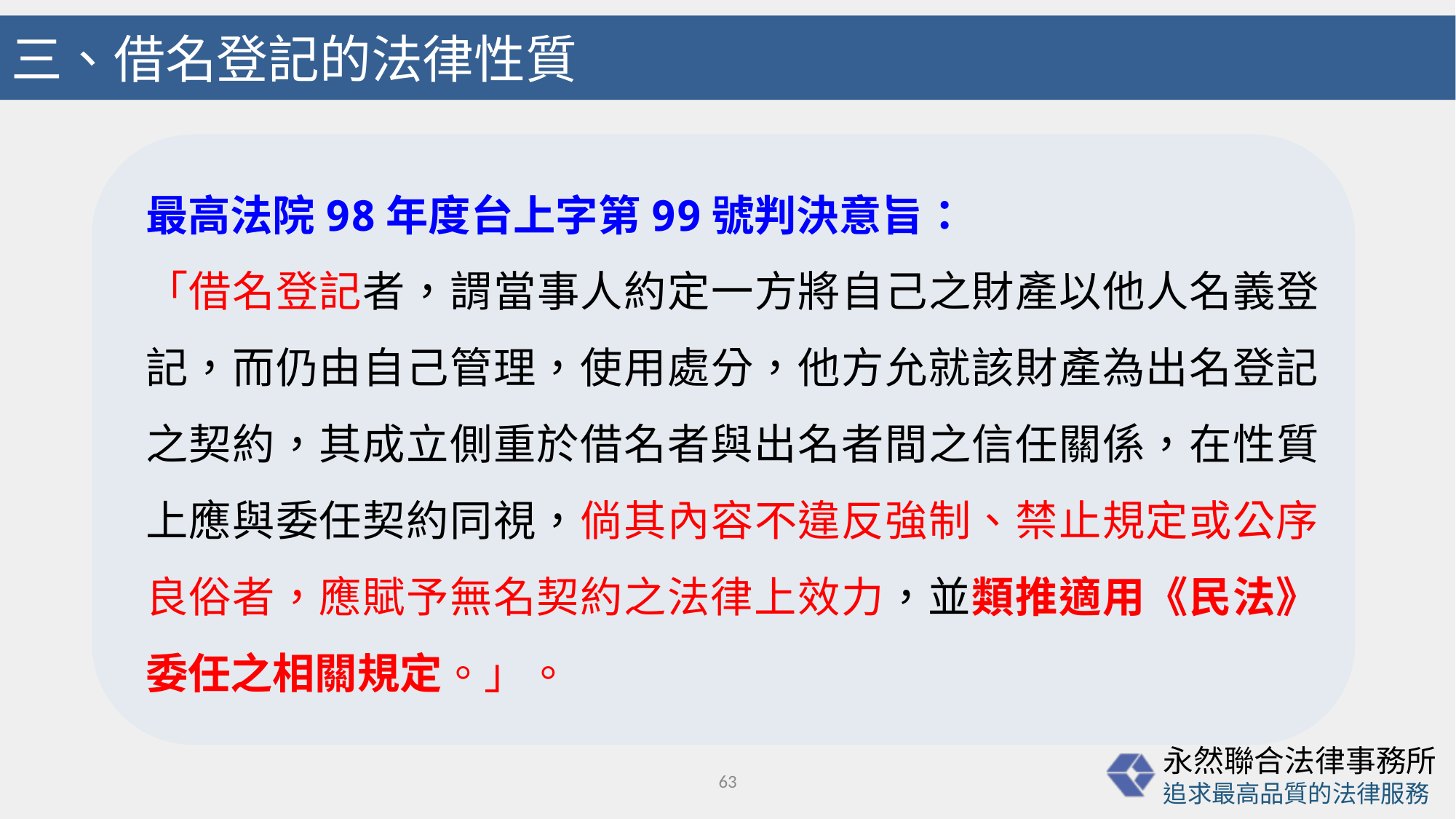

# 三、借名登記的法律性質

最高法院98年度台上字第99號判決意旨：
「借名登記者，謂當事人約定一方將自己之財產以他人名義登記，而仍由自己管理，使用處分，他方允就該財產為出名登記之契約，其成立側重於借名者與出名者間之信任關係，在性質上應與委任契約同視，倘其內容不違反強制、禁止規定或公序良俗者，應賦予無名契約之法律上效力，並類推適用《民法》委任之相關規定。」。
63